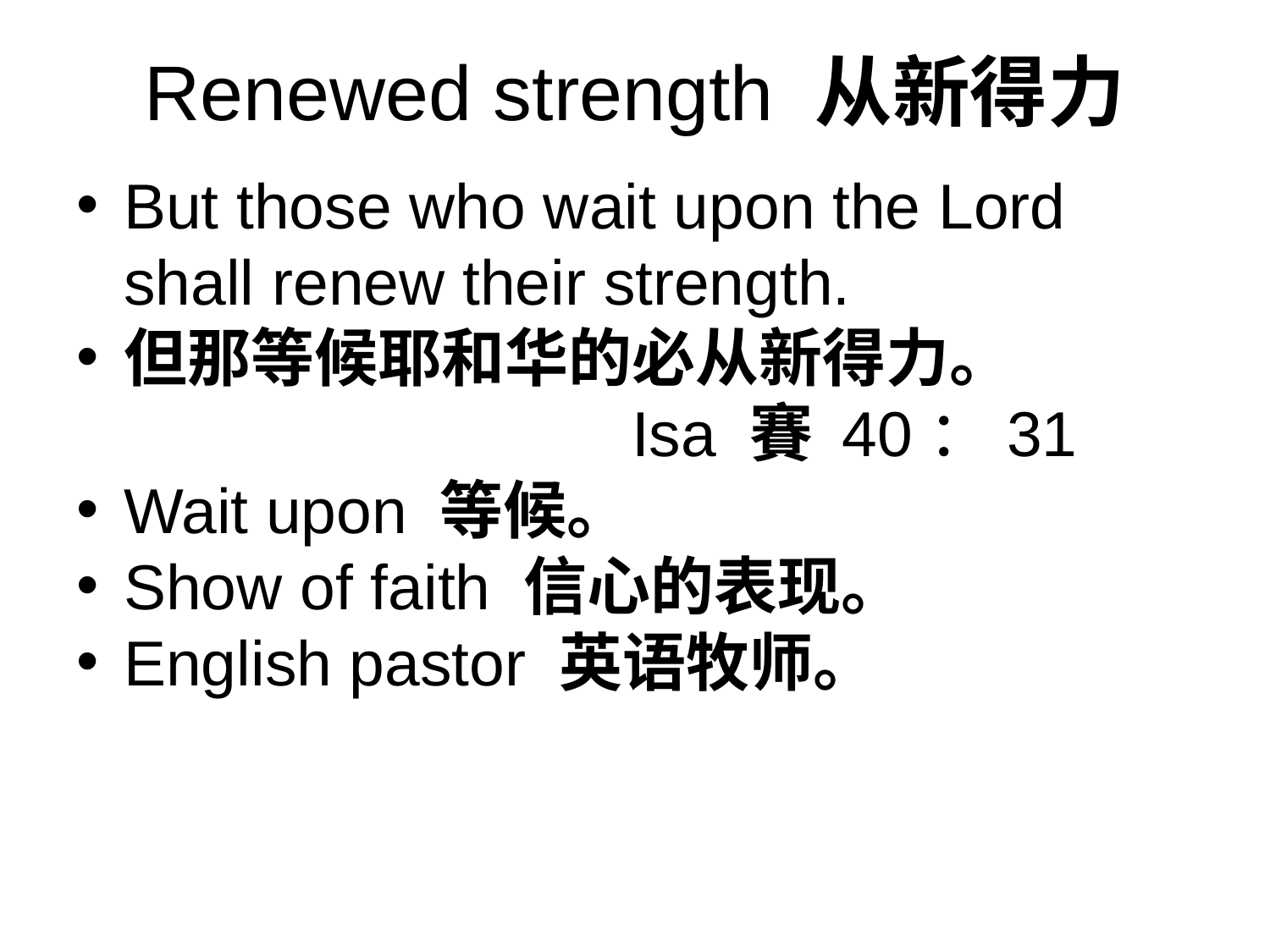

# Renewed strength 从新得力
But those who wait upon the Lord shall renew their strength.
但那等候耶和华的必从新得力。					Isa 賽 40：31
Wait upon 等候。
Show of faith 信心的表现。
English pastor 英语牧师。